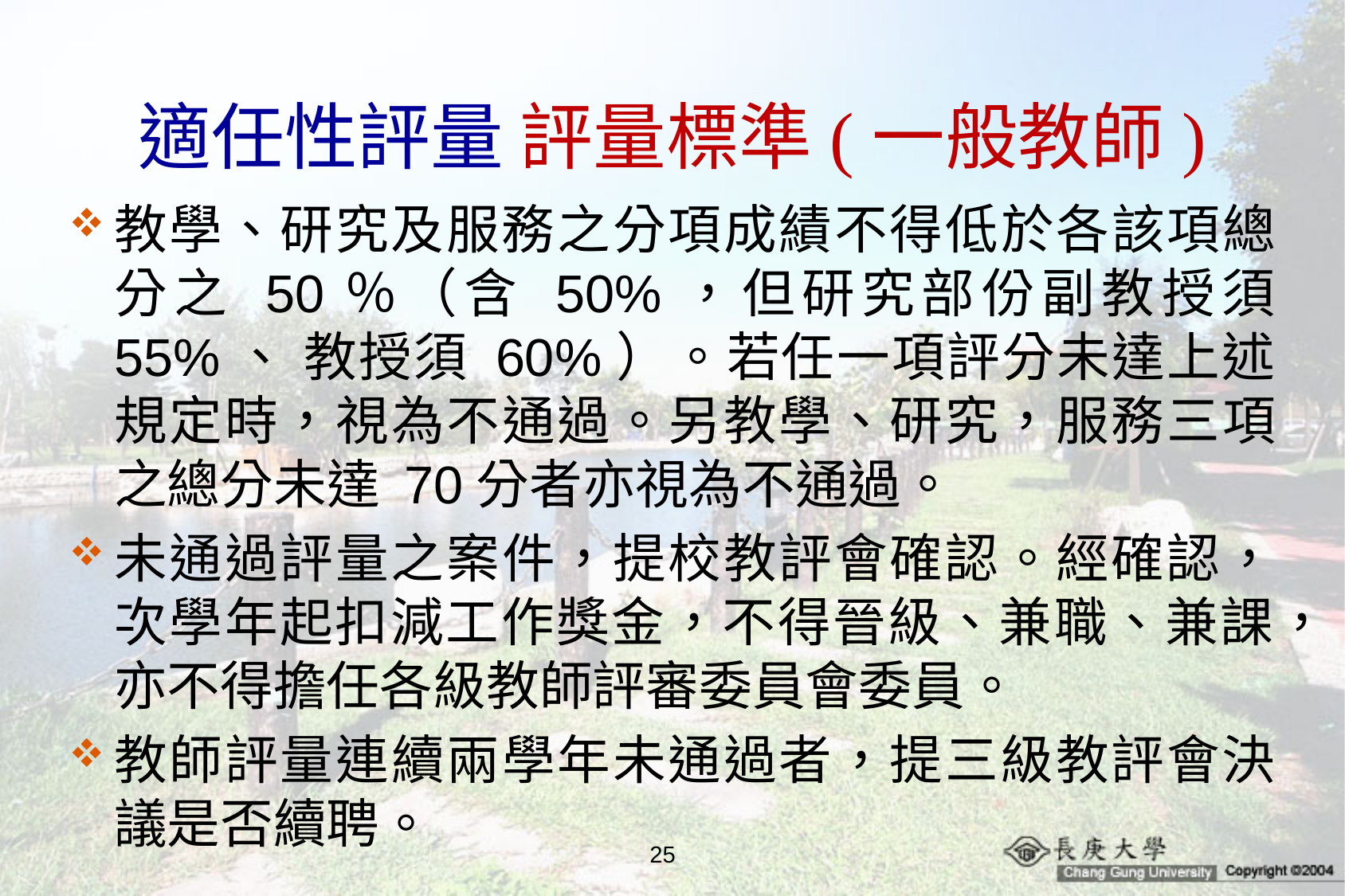

# 適任性評量 評量標準(一般教師)
教學、研究及服務之分項成績不得低於各該項總分之 50％（含 50%，但研究部份副教授須 55%、 教授須 60%）。若任一項評分未達上述規定時，視為不通過。另教學、研究，服務三項之總分未達 70分者亦視為不通過。
未通過評量之案件，提校教評會確認。經確認，次學年起扣減工作獎金，不得晉級、兼職、兼課，亦不得擔任各級教師評審委員會委員。
教師評量連續兩學年未通過者，提三級教評會決議是否續聘。

25